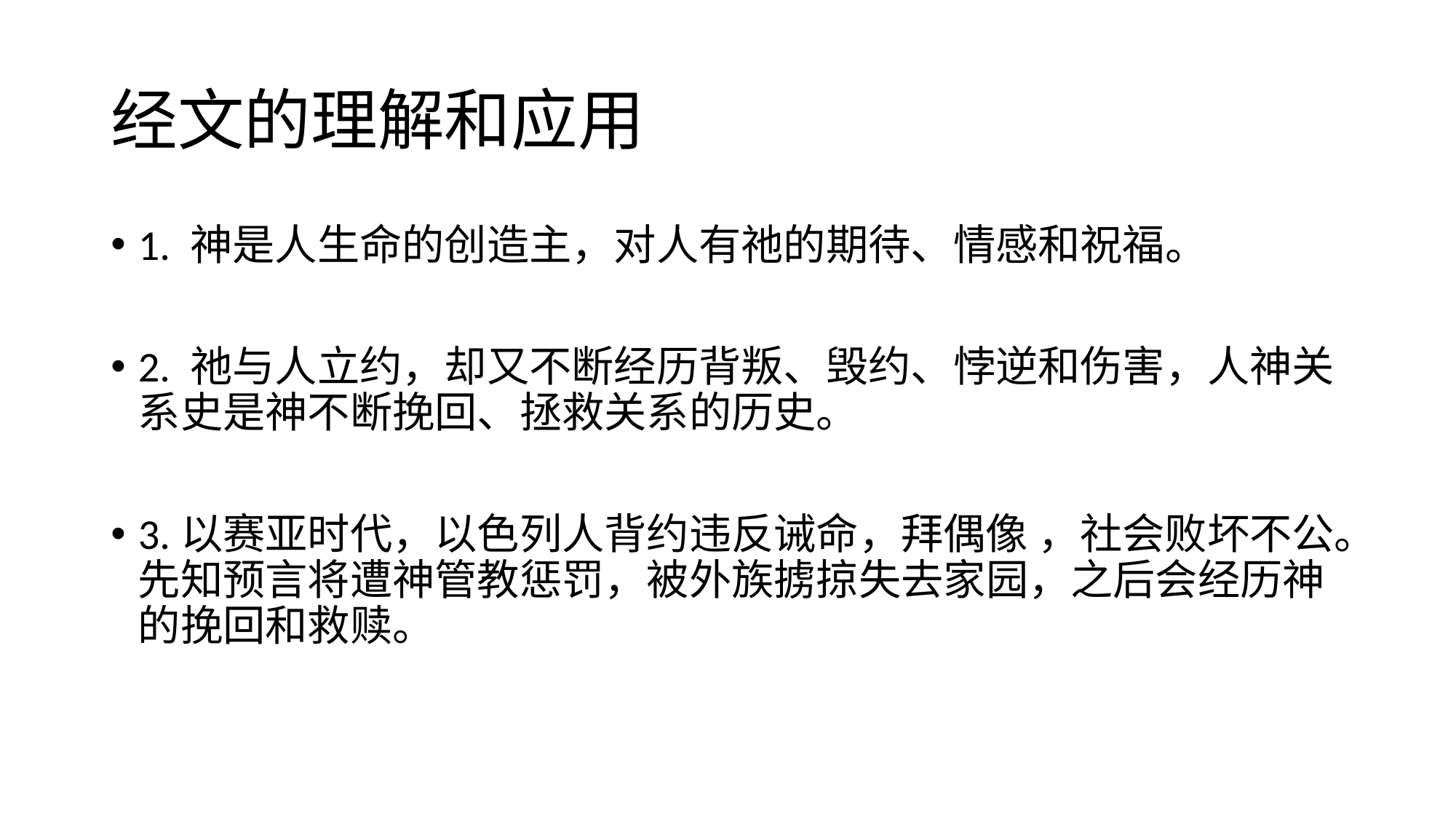

# 经文的理解和应用
1. 神是人生命的创造主，对人有祂的期待、情感和祝福。

2. 祂与人立约，却又不断经历背叛、毁约、悖逆和伤害，人神关系史是神不断挽回、拯救关系的历史。

3.以赛亚时代，以色列人背约违反诫命，拜偶像 ，社会败坏不公。先知预言将遭神管教惩罚，被外族掳掠失去家园，之后会经历神的挽回和救赎。